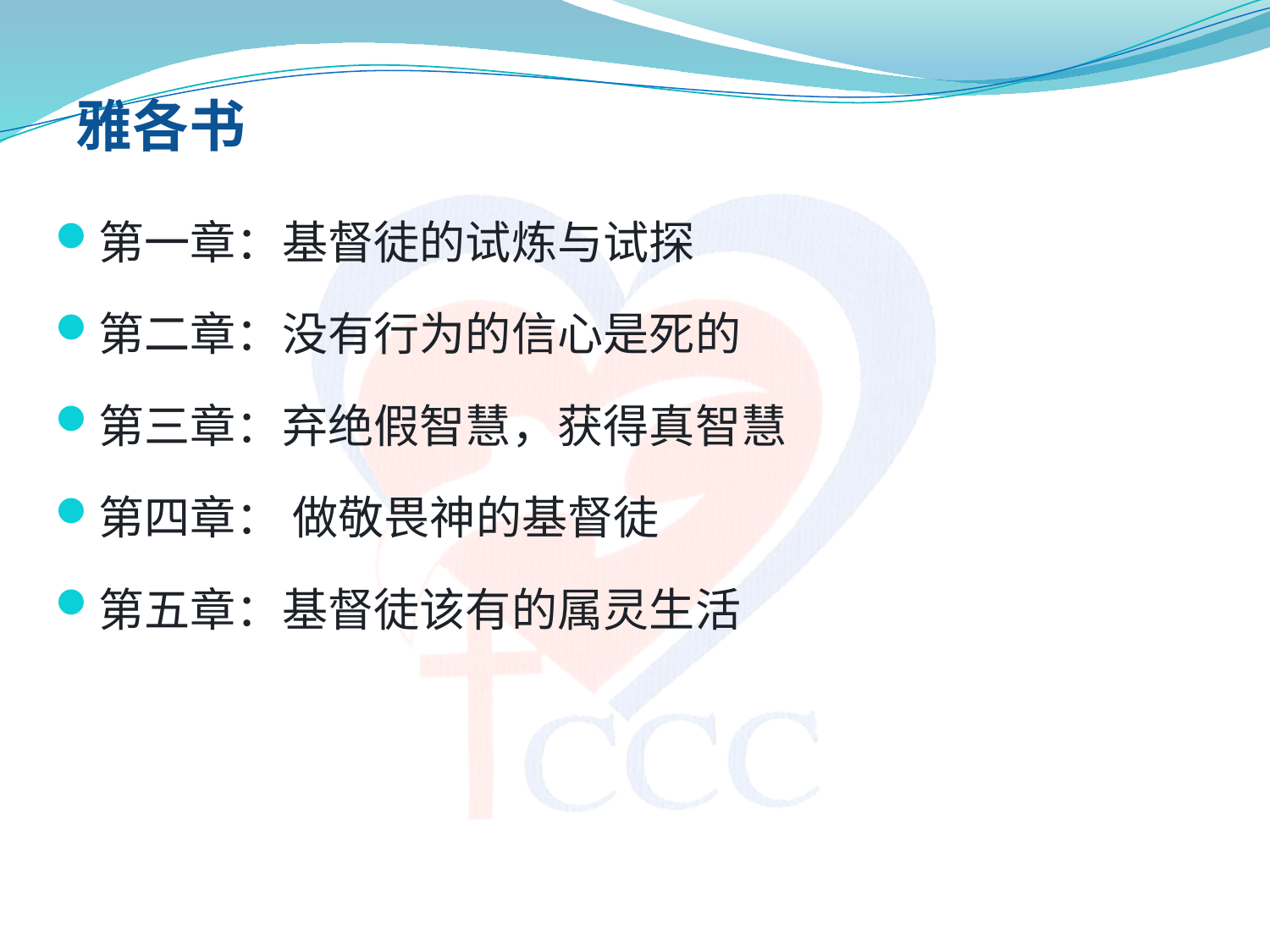

雅各书
第一章：基督徒的试炼与试探
第二章：没有行为的信心是死的
第三章：弃绝假智慧，获得真智慧
第四章： 做敬畏神的基督徒
第五章：基督徒该有的属灵生活